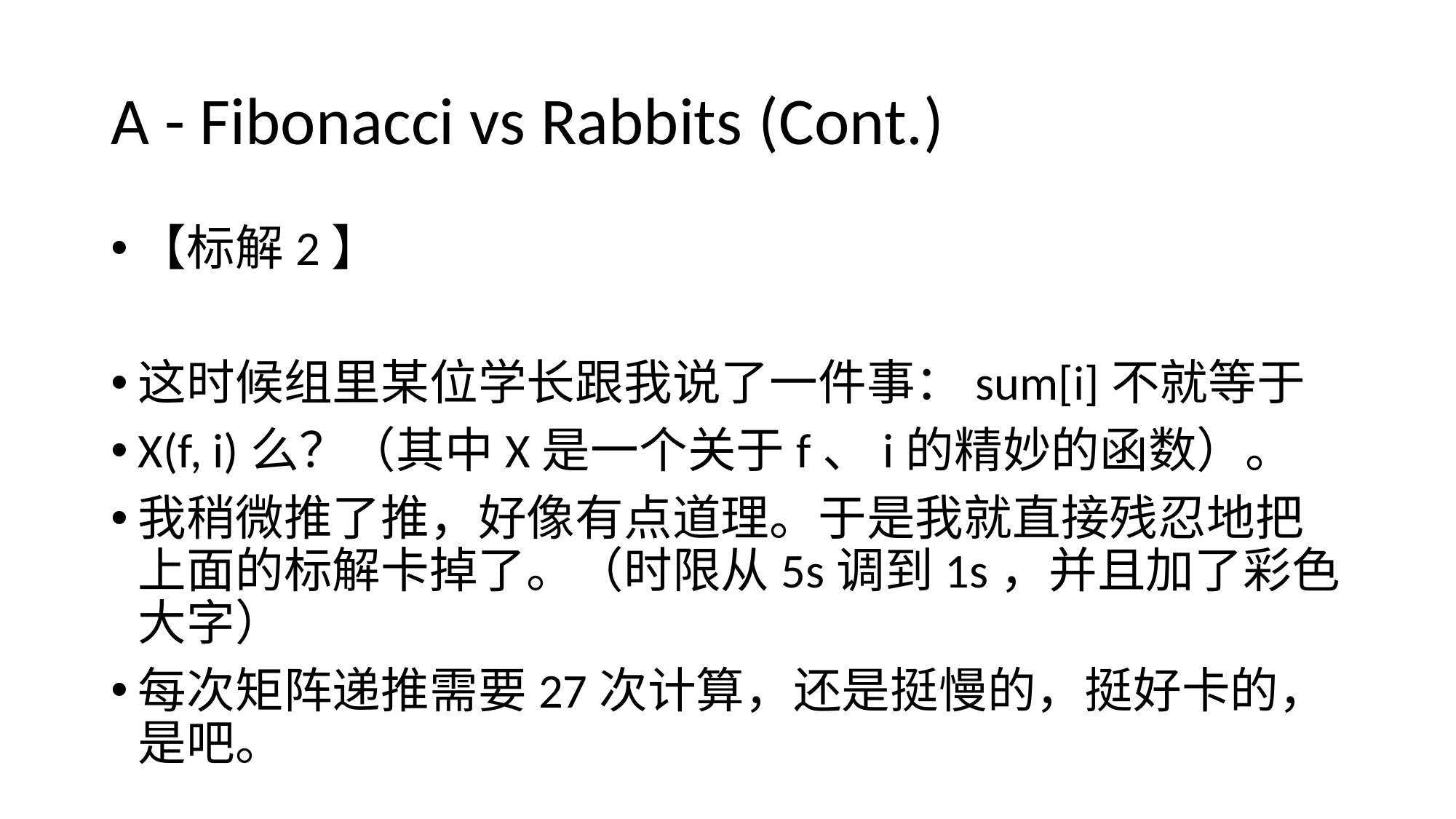

# A - Fibonacci vs Rabbits (Cont.)
【标解2】

这时候组里某位学长跟我说了一件事：sum[i]不就等于
X(f, i)么？（其中X是一个关于f、i的精妙的函数）。
我稍微推了推，好像有点道理。于是我就直接残忍地把上面的标解卡掉了。（时限从5s调到1s，并且加了彩色大字）
每次矩阵递推需要27次计算，还是挺慢的，挺好卡的，是吧。